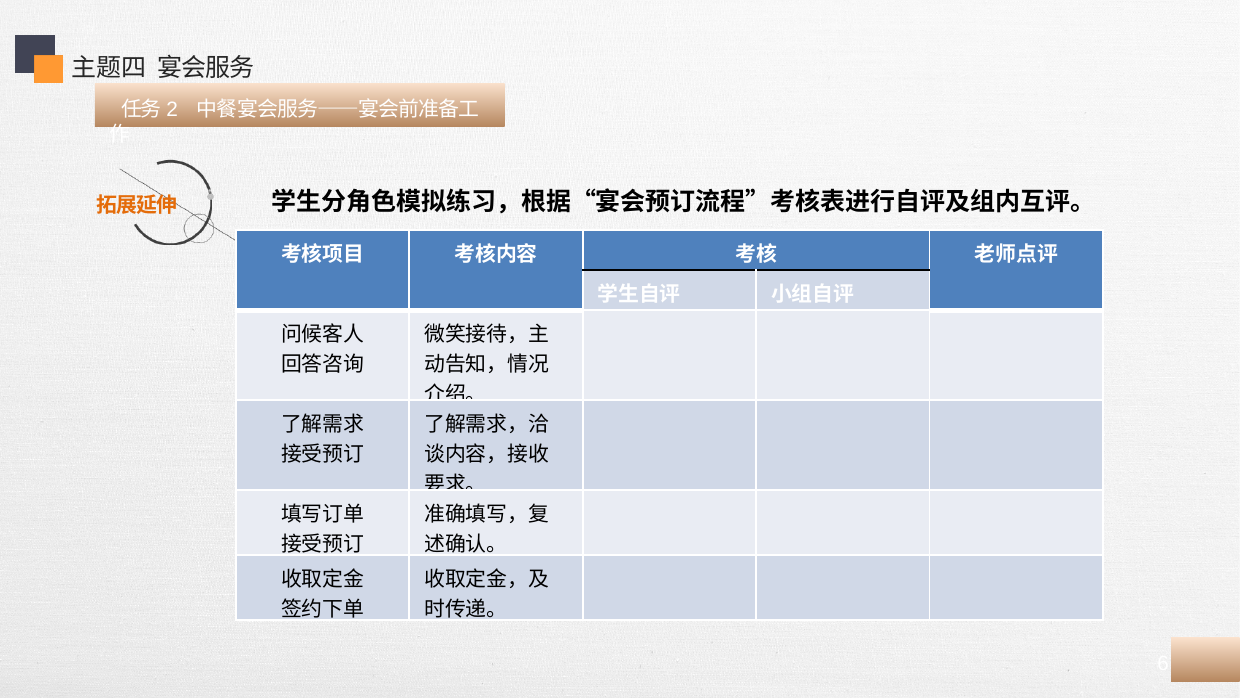

主题四  宴会服务

 任务2   中餐宴会服务——宴会前准备工作
学生分角色模拟练习，根据“宴会预订流程”考核表进行自评及组内互评。

| 考核项目 | 考核内容 | 考核 |  | 老师点评 |
| --- | --- | --- | --- | --- |
|  |  | 学生自评 | 小组自评 |  |
| 问候客人 回答咨询 | 微笑接待，主动告知，情况介绍。 |  |  |  |
| 了解需求 接受预订 | 了解需求，洽谈内容，接收要求。 |  |  |  |
| 填写订单 接受预订 | 准确填写，复述确认。 |  |  |  |
| 收取定金 签约下单 | 收取定金，及时传递。 |  |  |  |